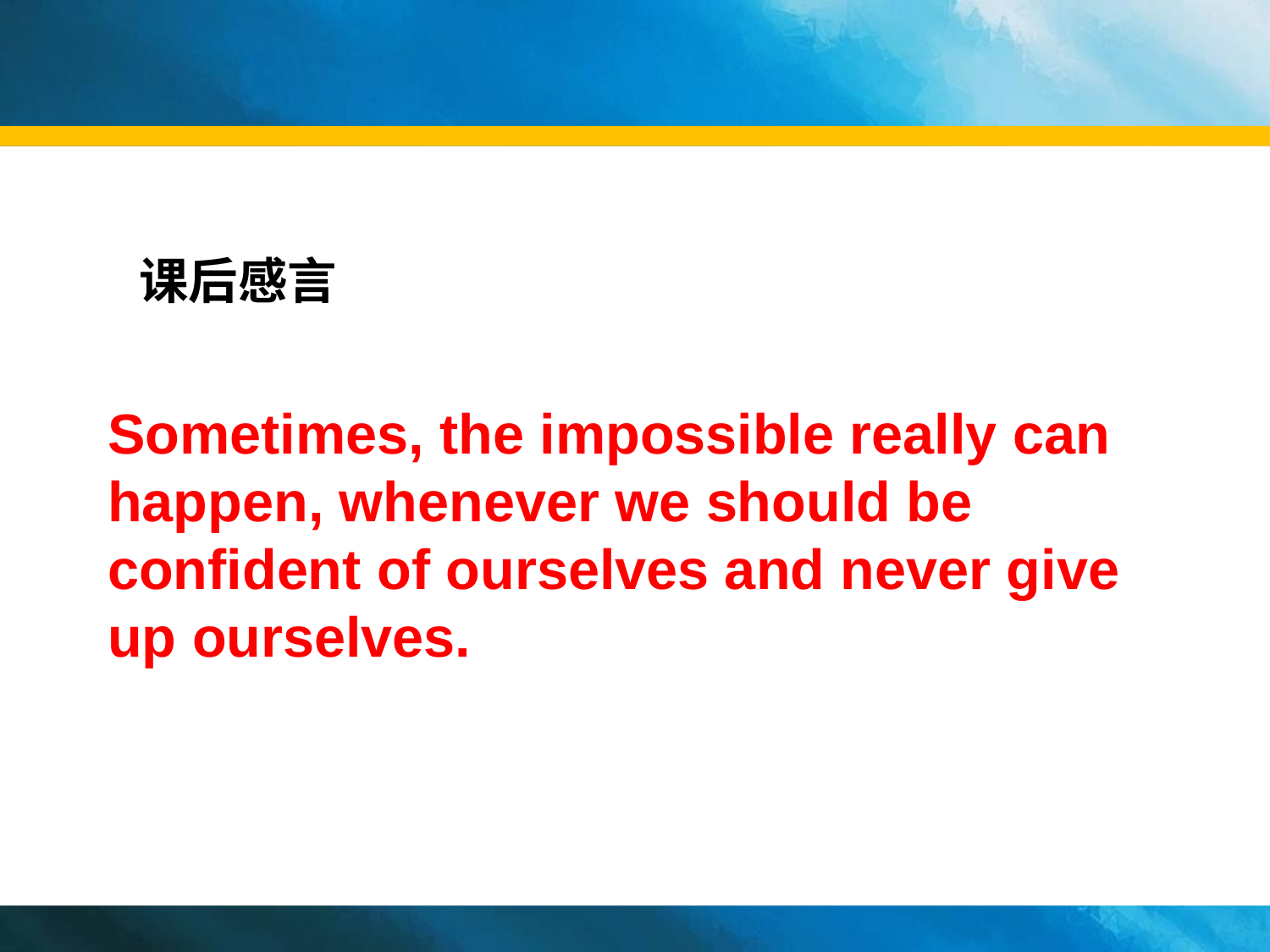

课后感言
Sometimes, the impossible really can happen, whenever we should be confident of ourselves and never give up ourselves.